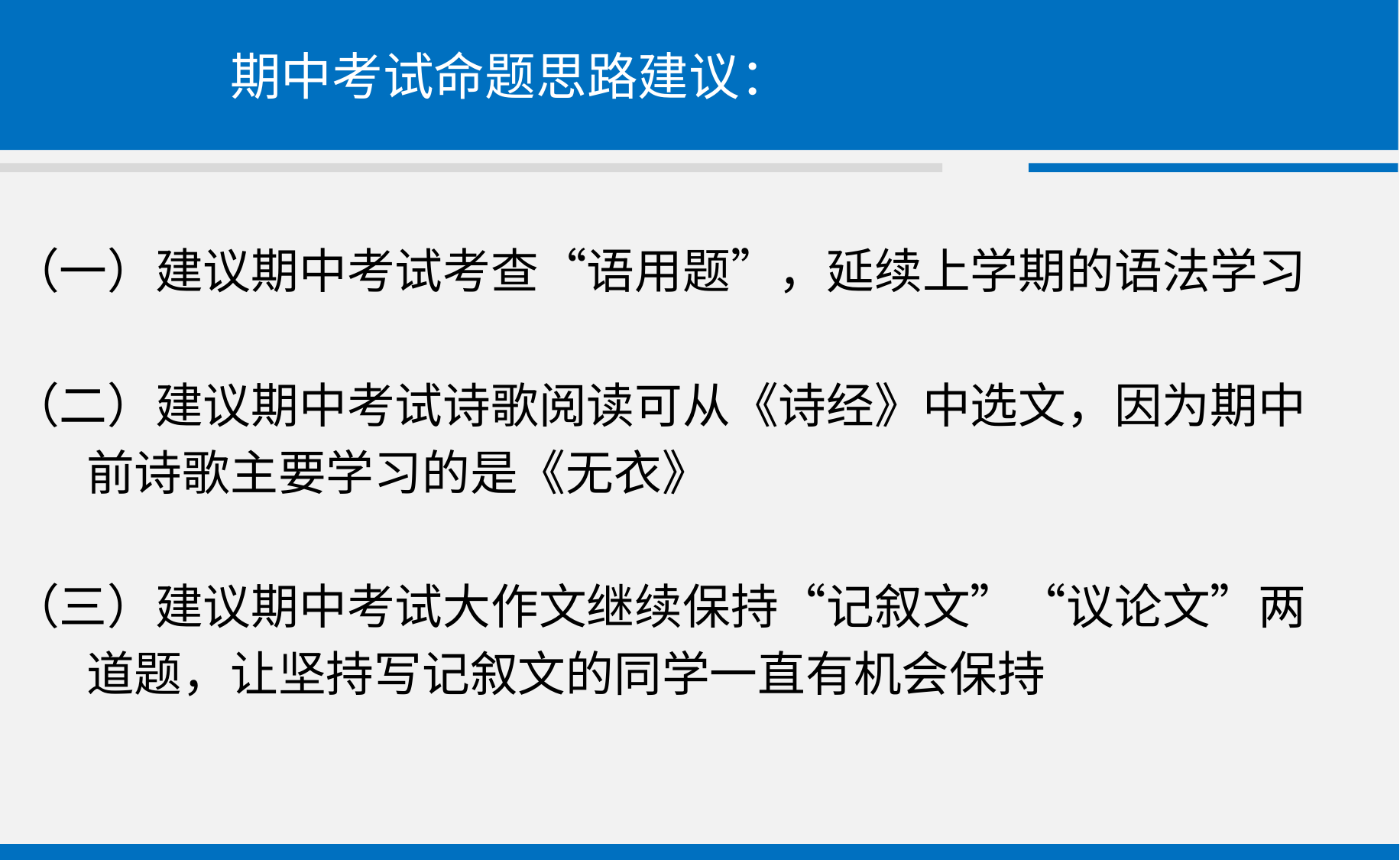

# 期中考试命题思路建议：

（一）建议期中考试考查“语用题”，延续上学期的语法学习

（二）建议期中考试诗歌阅读可从《诗经》中选文，因为期中
      前诗歌主要学习的是《无衣》

（三）建议期中考试大作文继续保持“记叙文”“议论文”两
      道题，让坚持写记叙文的同学一直有机会保持